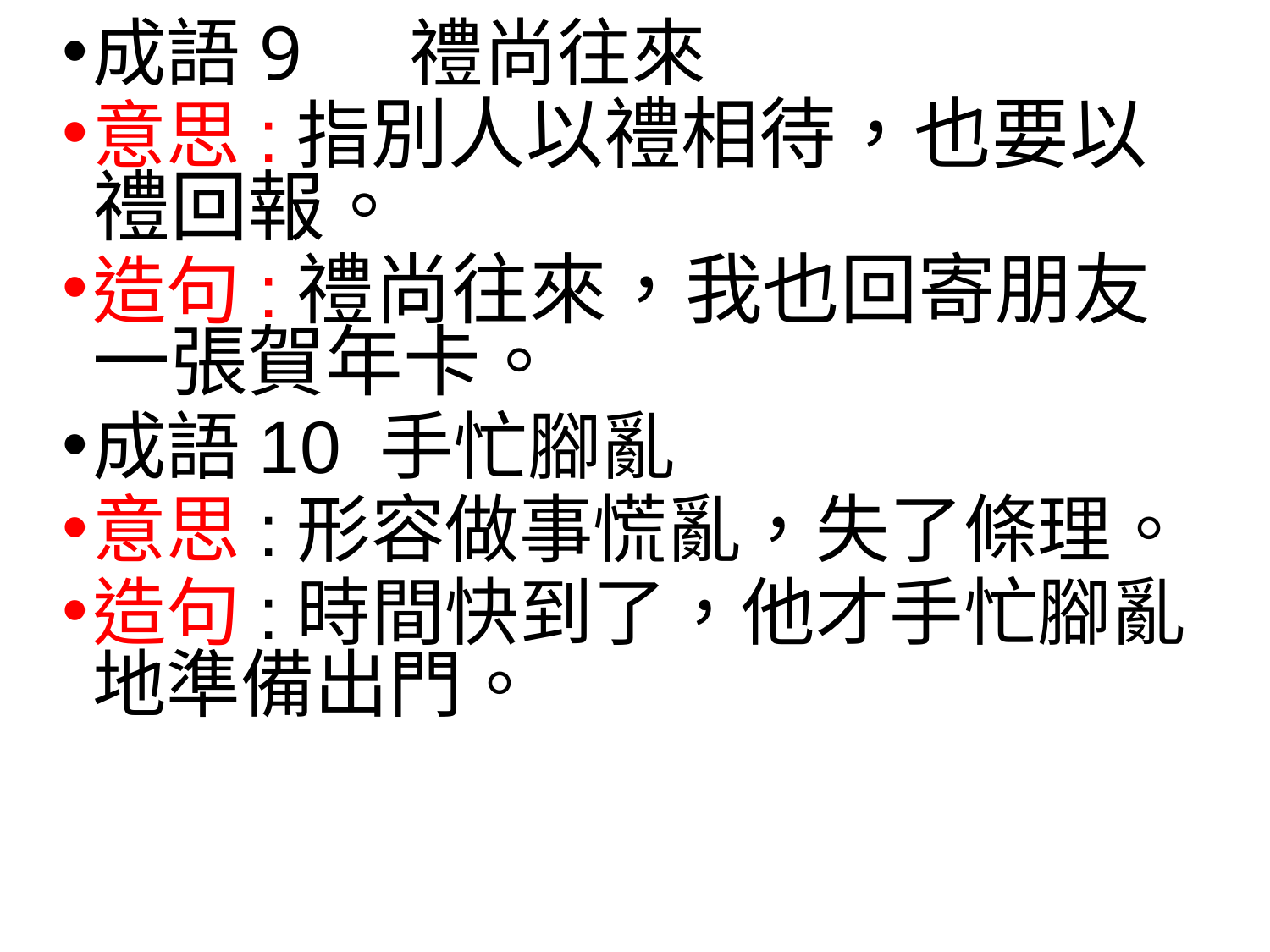

成語9  禮尚往來
意思:指別人以禮相待，也要以禮回報。
造句:禮尚往來，我也回寄朋友一張賀年卡。
成語10 手忙腳亂
意思:形容做事慌亂，失了條理。
造句:時間快到了，他才手忙腳亂地準備出門。